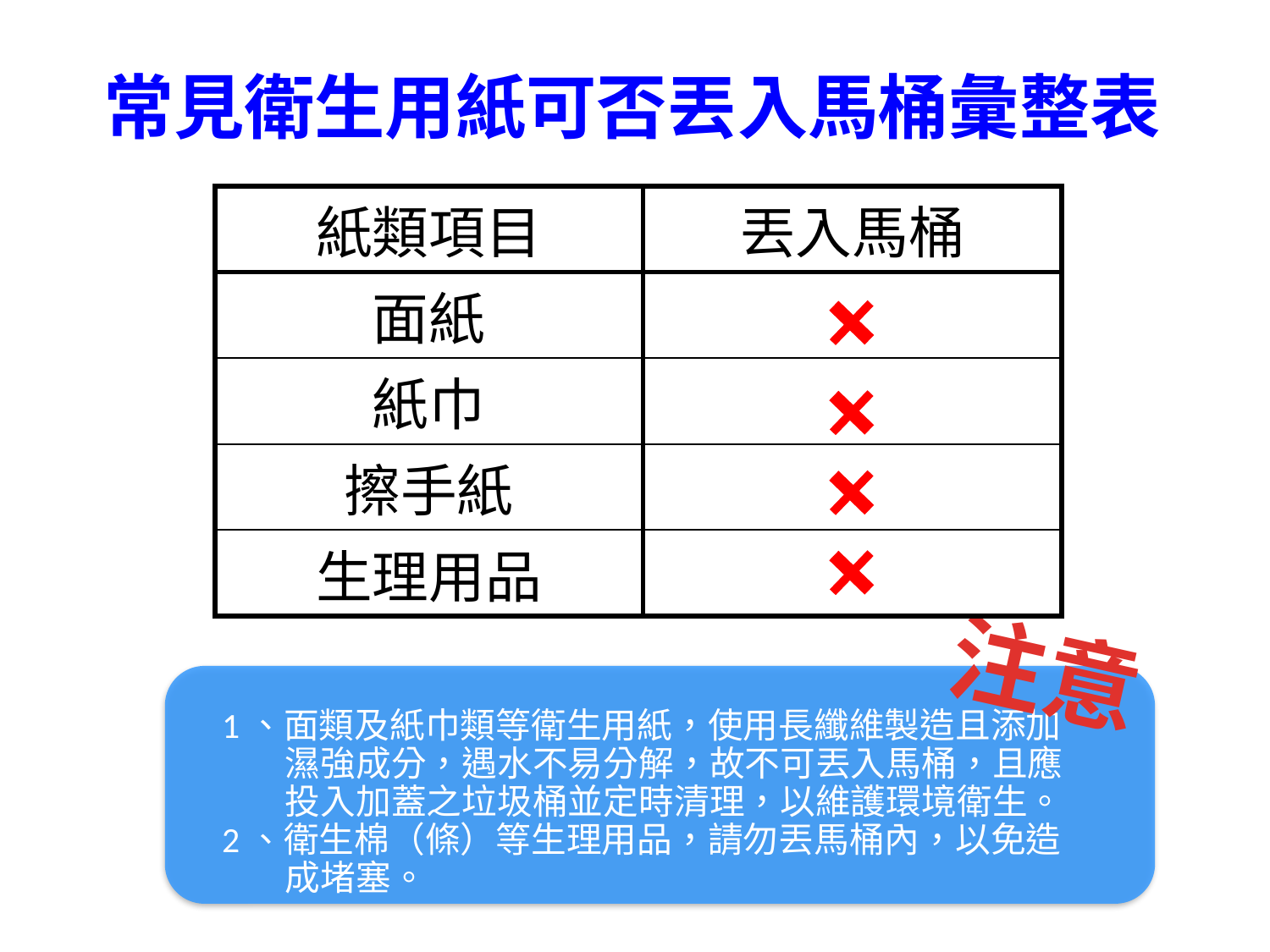

常見衛生用紙可否丟入馬桶彙整表
| 紙類項目 | 丟入馬桶 |
| --- | --- |
| 面紙 |  |
| 紙巾 |  |
| 擦手紙 |  |
| 生理用品 |  |

注意

1、面類及紙巾類等衛生用紙，使用長纖維製造且添加
       濕強成分，遇水不易分解，故不可丟入馬桶，且應
       投入加蓋之垃圾桶並定時清理，以維護環境衛生。
2、衛生棉（條）等生理用品，請勿丟馬桶內，以免造
       成堵塞。